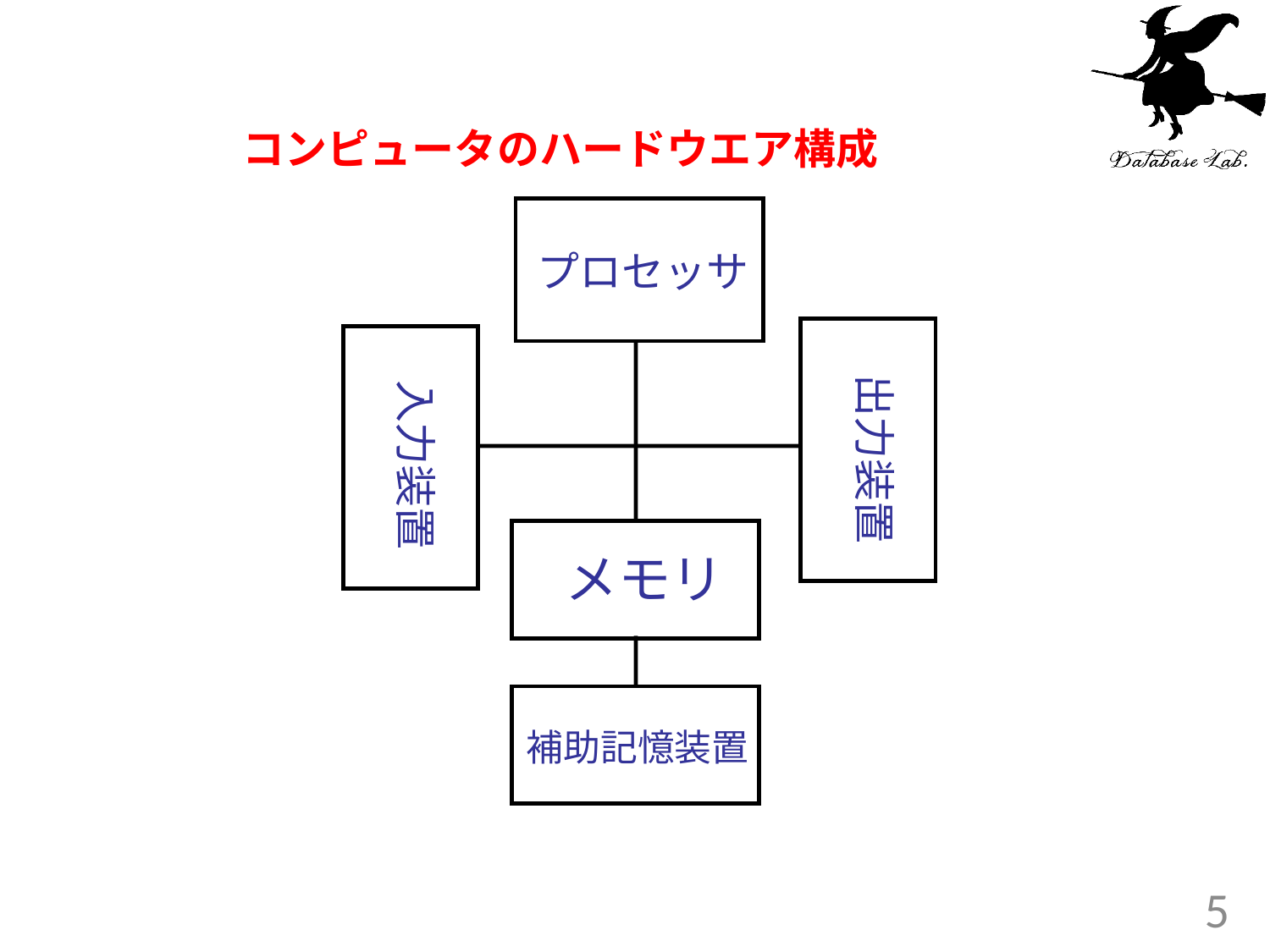

コンピュータのハードウエア構成

プロセッサ

出力装置
入力装置

メモリ

補助記憶装置
5